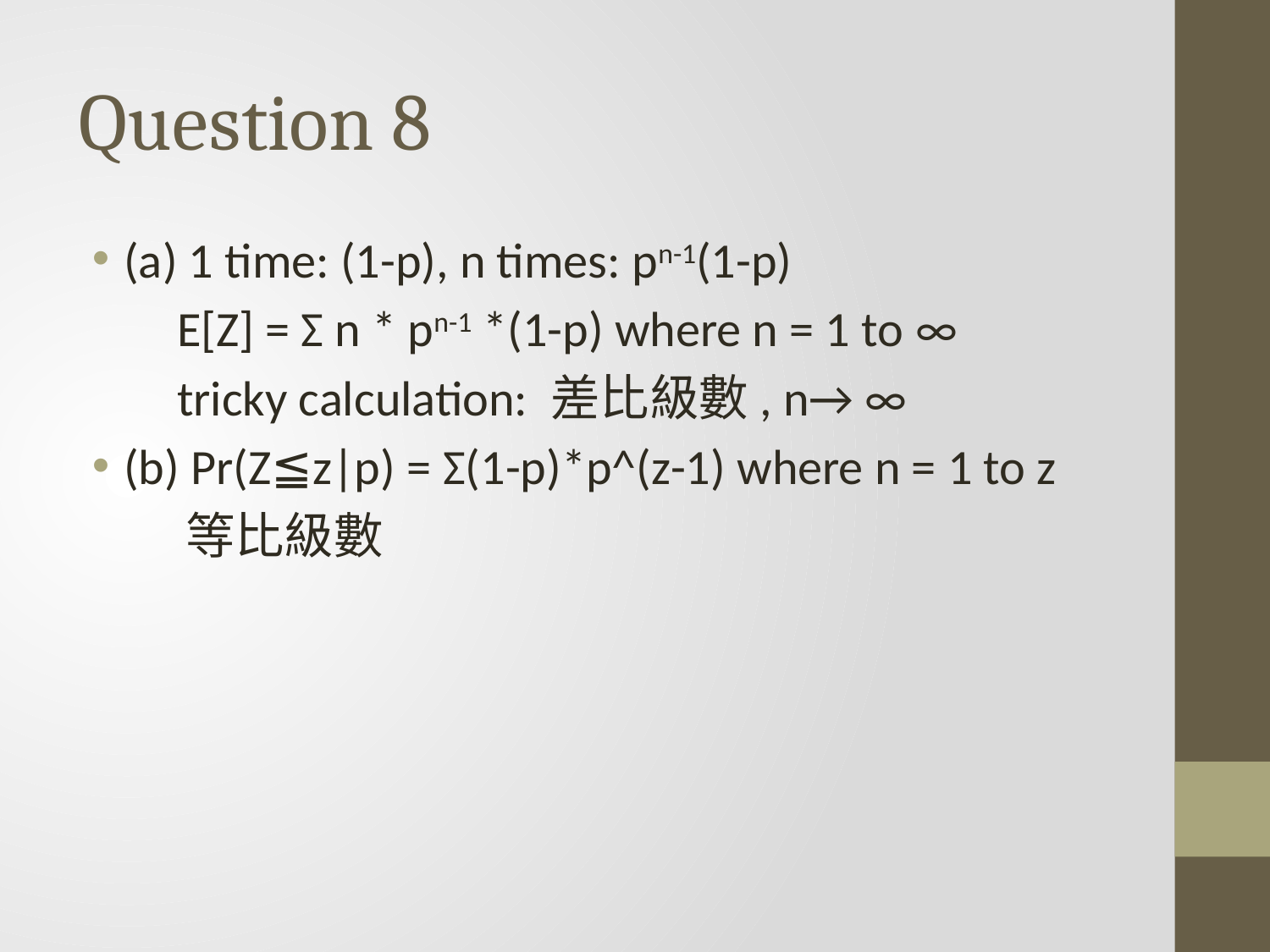

# Question 8
(a) 1 time: (1-p), n times: pn-1(1-p)
         E[Z] = Σ n * pn-1 *(1-p) where n = 1 to ∞
         tricky calculation: 差比級數, n→ ∞
(b) Pr(Z≦z|p) = Σ(1-p)*p^(z-1) where n = 1 to z
　　 等比級數